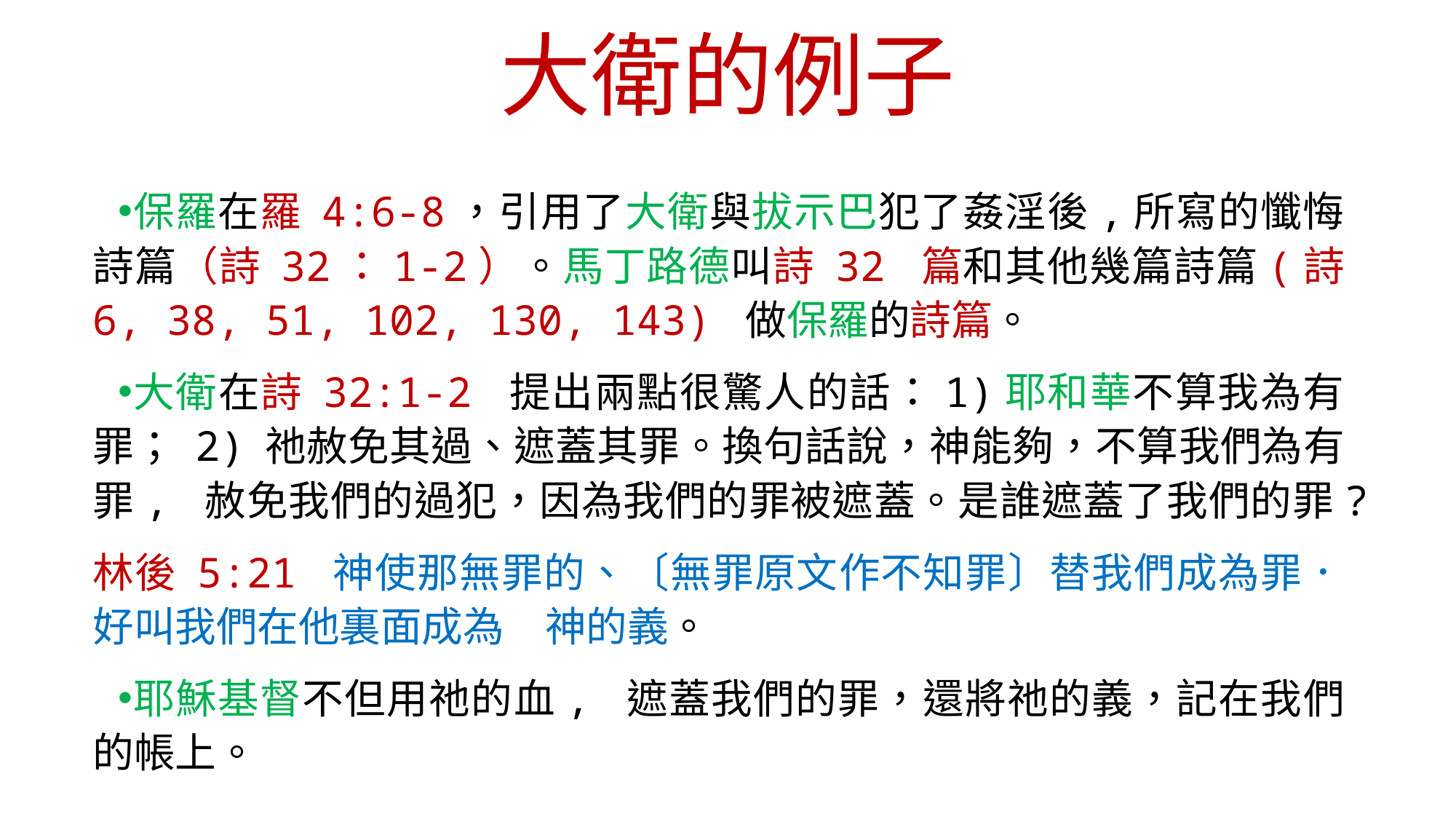

# 大衛的例子
保羅在羅 4:6-8，引用了大衛與拔示巴犯了姦淫後,所寫的懺悔詩篇（詩 32：1-2）。馬丁路德叫詩 32 篇和其他幾篇詩篇(詩 6, 38, 51, 102, 130, 143) 做保羅的詩篇。
大衛在詩 32:1-2 提出兩點很驚人的話：1)耶和華不算我為有罪； 2) 祂赦免其過、遮蓋其罪。換句話說，神能夠，不算我們為有罪, 赦免我們的過犯，因為我們的罪被遮蓋。是誰遮蓋了我們的罪?
林後 5:21 神使那無罪的、〔無罪原文作不知罪〕替我們成為罪．好叫我們在他裏面成為　神的義。
耶穌基督不但用祂的血, 遮蓋我們的罪，還將祂的義，記在我們的帳上。